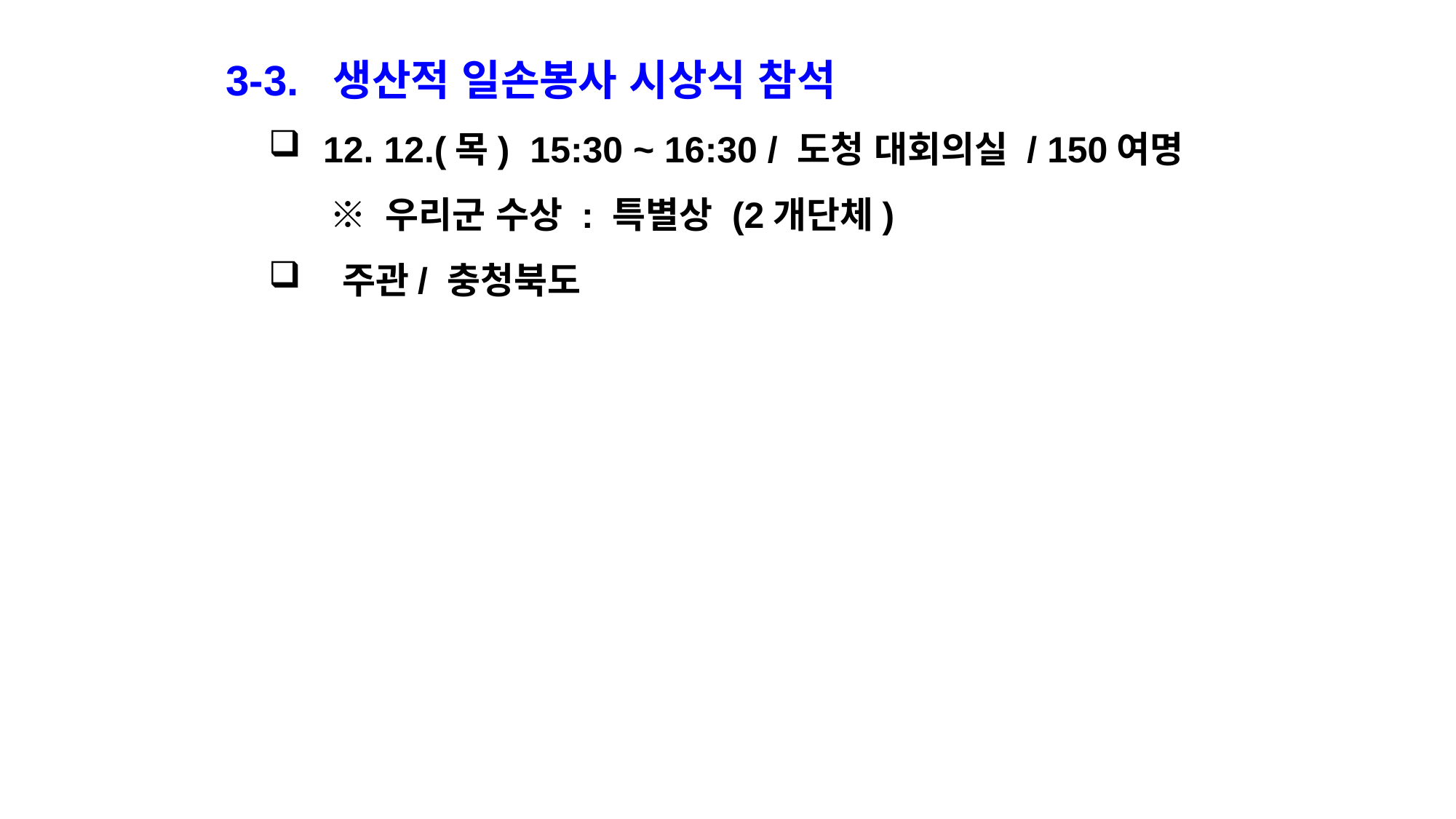

3-3.  생산적 일손봉사 시상식 참석
12. 12.(목)  15:30 ~ 16:30 / 도청 대회의실 / 150여명
      ※ 우리군 수상 : 특별상 (2개단체)
 주관/ 충청북도